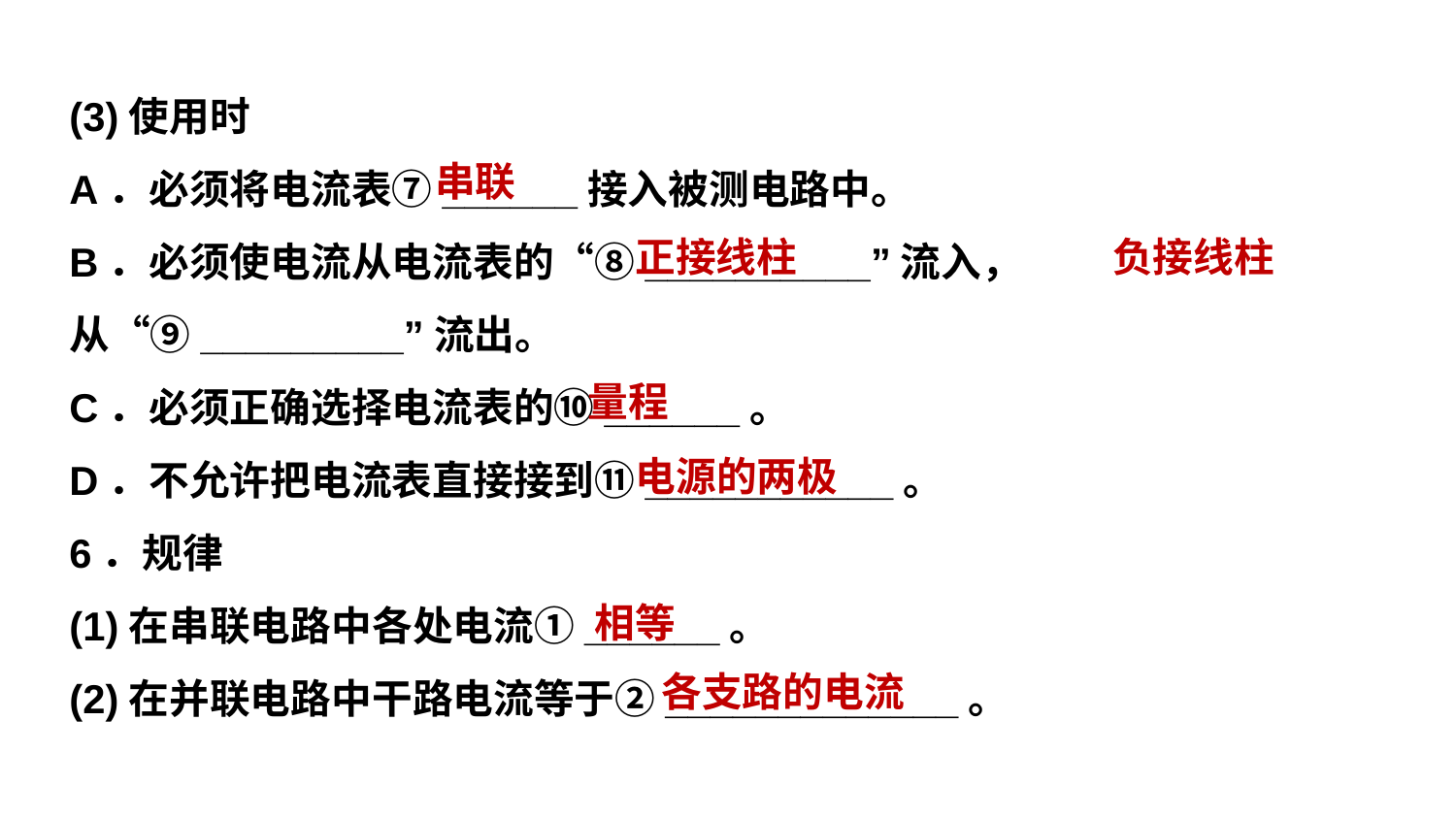

(3)使用时
A．必须将电流表⑦______接入被测电路中。
B．必须使电流从电流表的“⑧__________”流入，从“⑨_________”流出。
C．必须正确选择电流表的⑩______。
D．不允许把电流表直接接到⑪___________。
6．规律
(1)在串联电路中各处电流①______。
(2)在并联电路中干路电流等于②_____________。
串联
正接线柱
负接线柱
量程
电源的两极
相等
各支路的电流